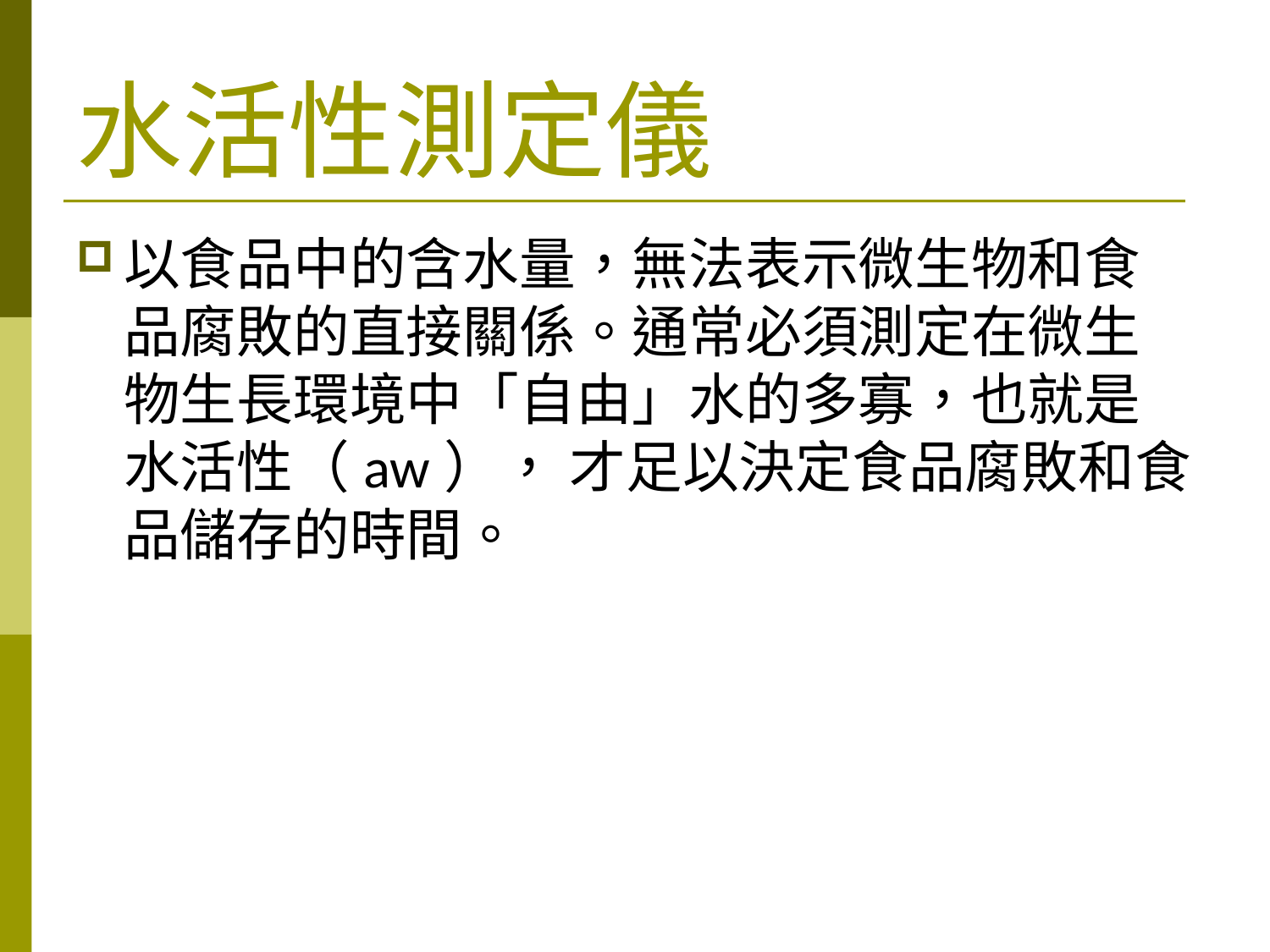

# 水活性測定儀
以食品中的含水量，無法表示微生物和食品腐敗的直接關係。通常必須測定在微生物生長環境中「自由」水的多寡，也就是水活性（aw）， 才足以決定食品腐敗和食品儲存的時間。